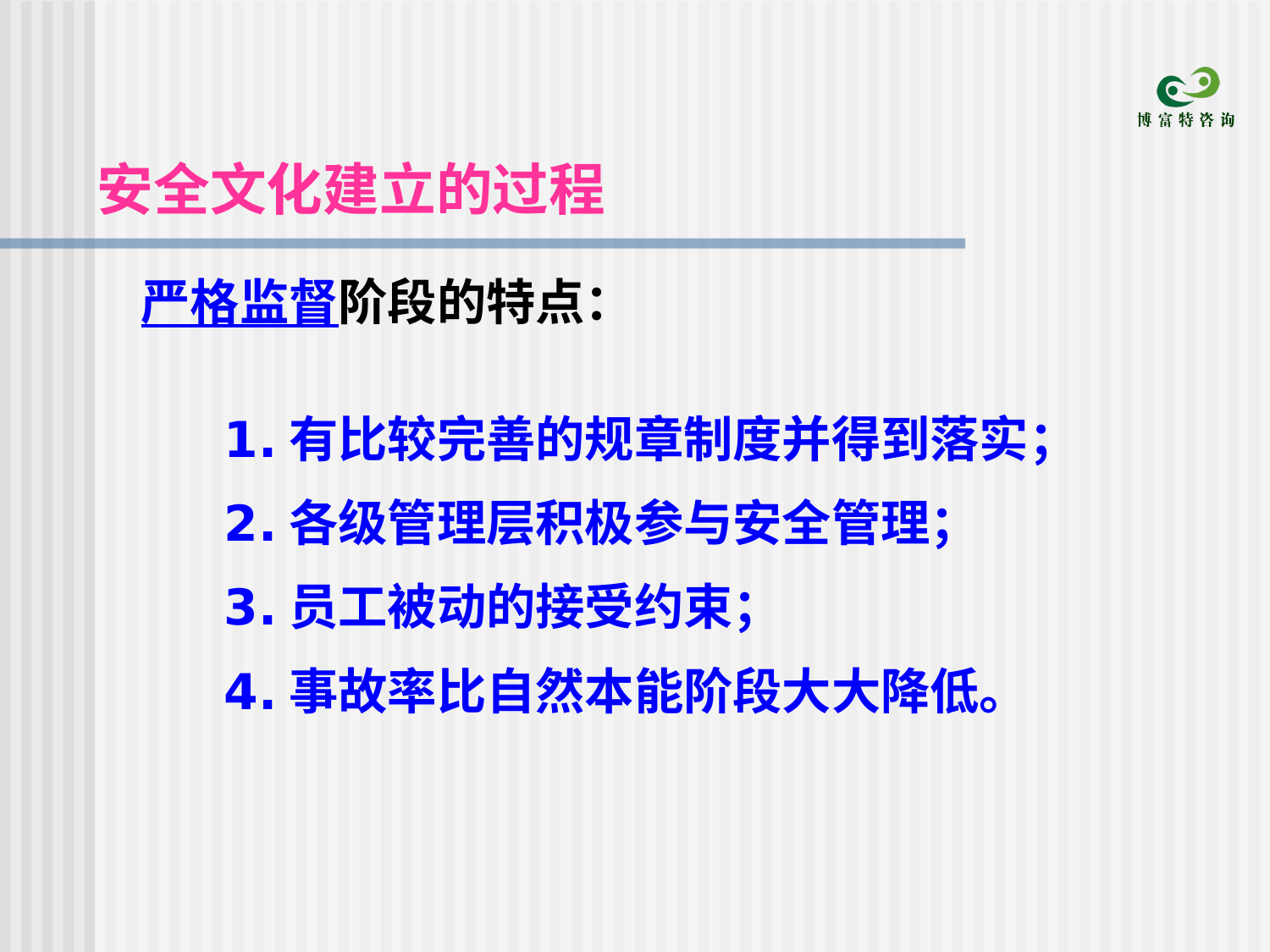

安全文化建立的过程
严格监督阶段的特点：
1.有比较完善的规章制度并得到落实；
2.各级管理层积极参与安全管理；
3.员工被动的接受约束；
4.事故率比自然本能阶段大大降低。